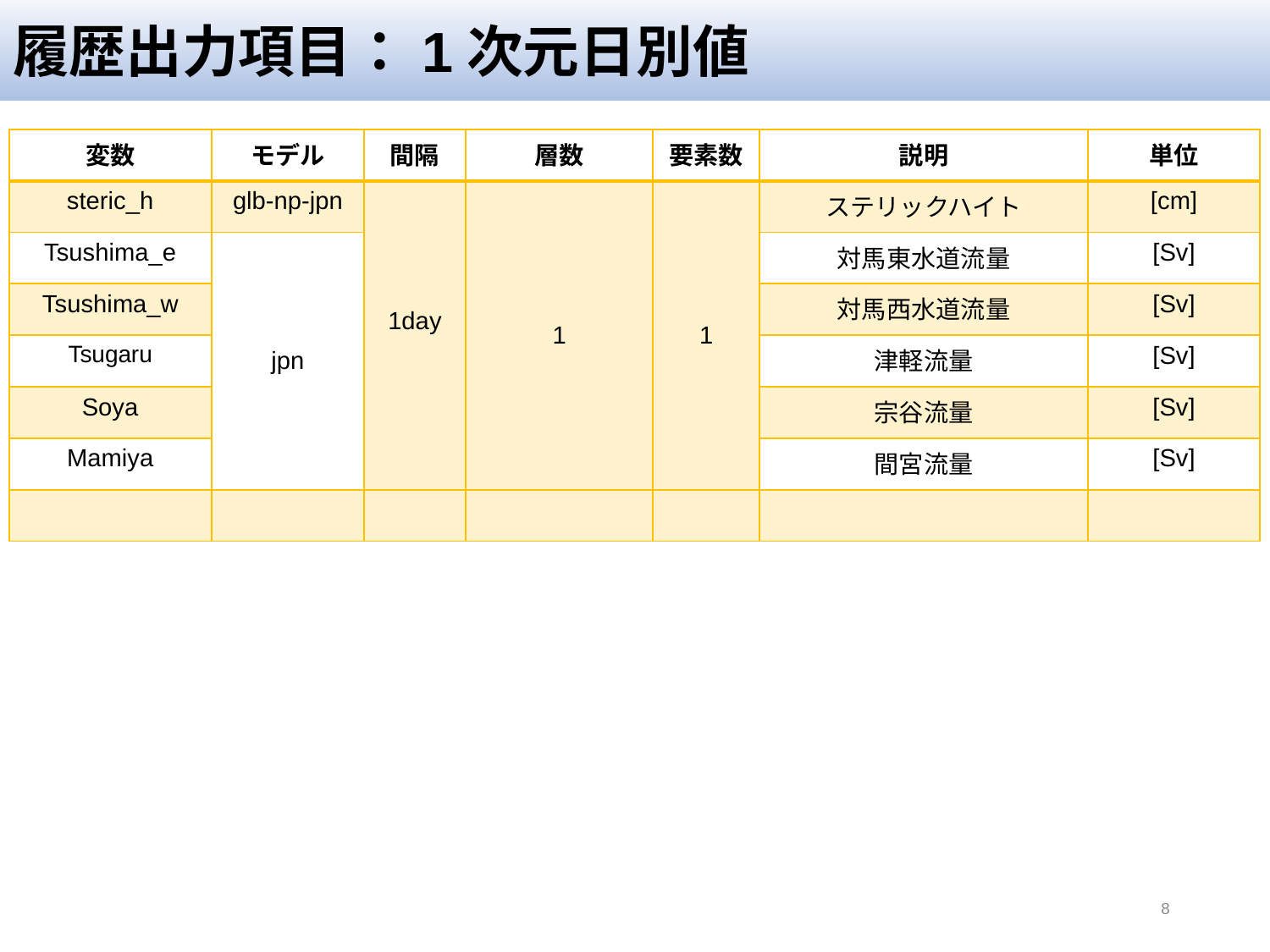

# 履歴出力項目：1次元日別値
| 変数 | モデル | 間隔 | 層数 | 要素数 | 説明 | 単位 |
| --- | --- | --- | --- | --- | --- | --- |
| steric\_h | glb-np-jpn | 1day | 1 | 1 | ステリックハイト | [cm] |
| Tsushima\_e | jpn |  |  |  | 対馬東水道流量 | [Sv] |
| Tsushima\_w |  |  |  |  | 対馬西水道流量 | [Sv] |
| Tsugaru |  |  |  |  | 津軽流量 | [Sv] |
| Soya |  |  |  |  | 宗谷流量 | [Sv] |
| Mamiya |  |  |  |  | 間宮流量 | [Sv] |
|  |  |  |  |  |  |  |
8